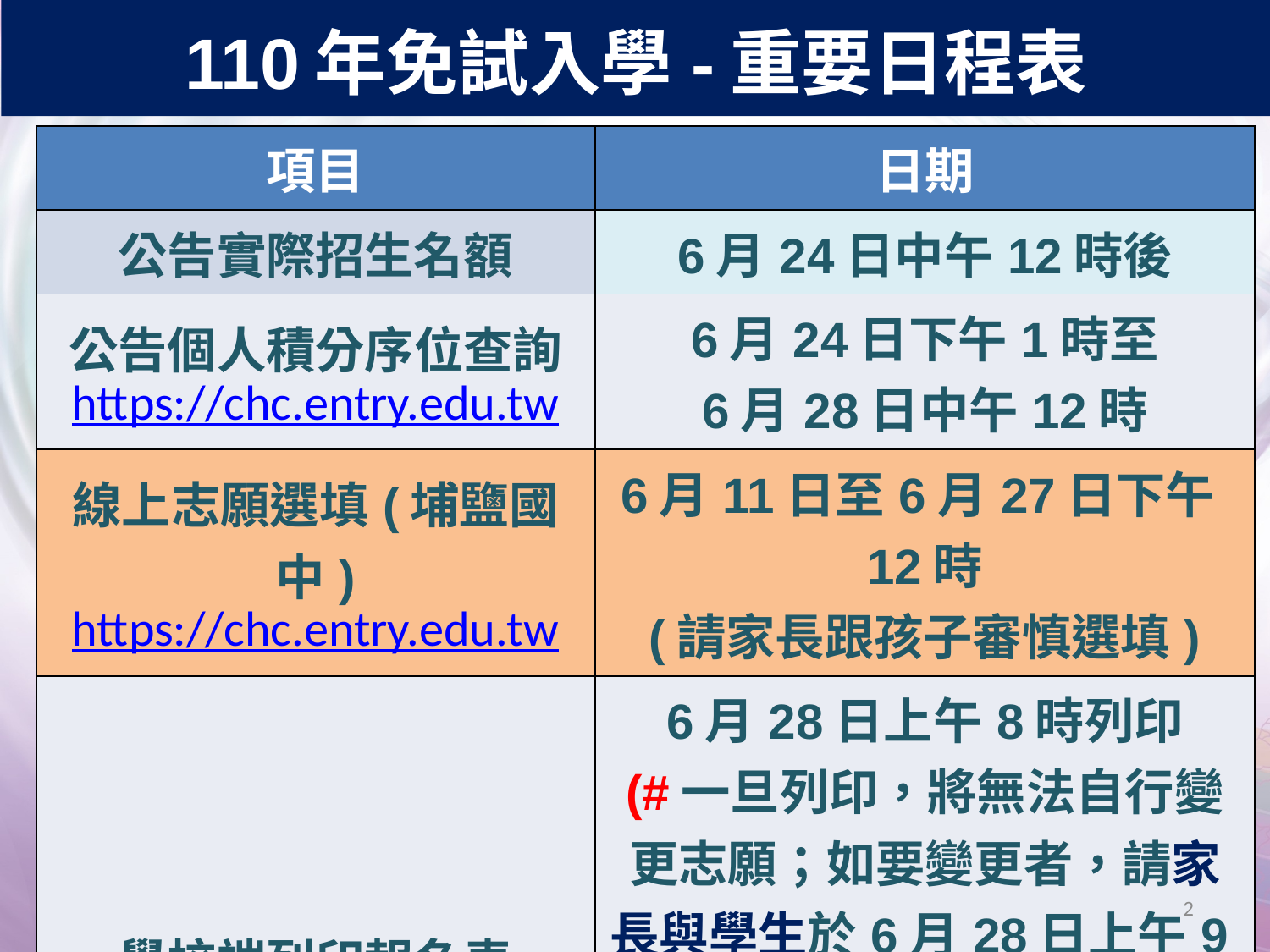

110年免試入學-重要日程表
| 項目 | 日期 |
| --- | --- |
| 公告實際招生名額 | 6月24日中午12時後 |
| 公告個人積分序位查詢 https://chc.entry.edu.tw | 6月24日下午1時至 6月28日中午12時 |
| 線上志願選填(埔鹽國中) https://chc.entry.edu.tw | 6月11日至6月27日下午12時 (請家長跟孩子審慎選填) |
| 學校端列印報名表 | 6月28日上午8時列印 (#一旦列印，將無法自行變更志願；如要變更者，請家長與學生於6月28日上午9時至10時親自至教務處辦理# \*6月28日中午12時系統關閉，將無法再做任何修改\*) |

2